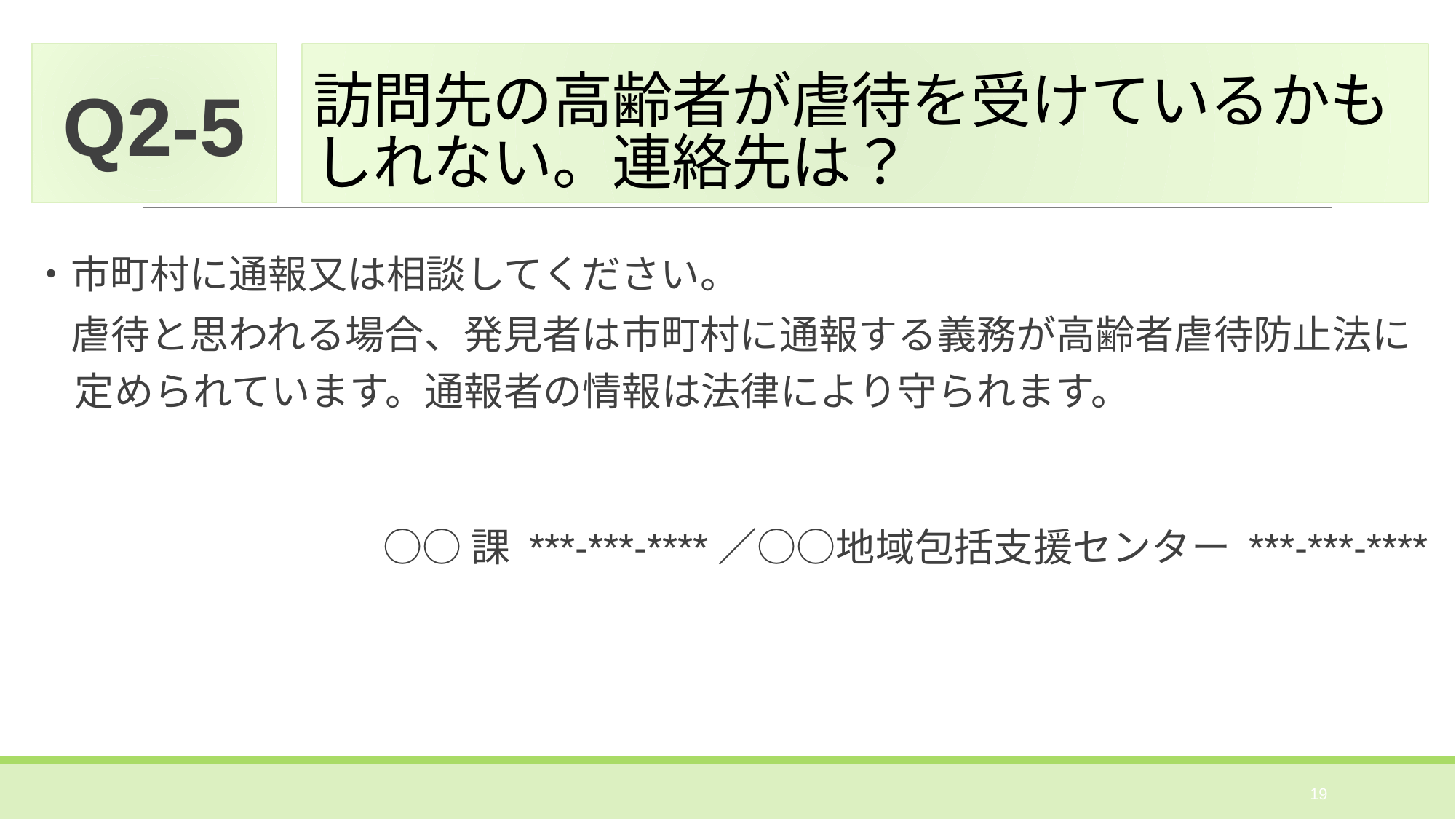

Q2-5
# 訪問先の高齢者が虐待を受けているかもしれない。連絡先は？
・市町村に通報又は相談してください。
　虐待と思われる場合、発見者は市町村に通報する義務が高齢者虐待防止法に定められています。通報者の情報は法律により守られます。

○○課 ***-***-****／○○地域包括支援センター ***-***-****
19